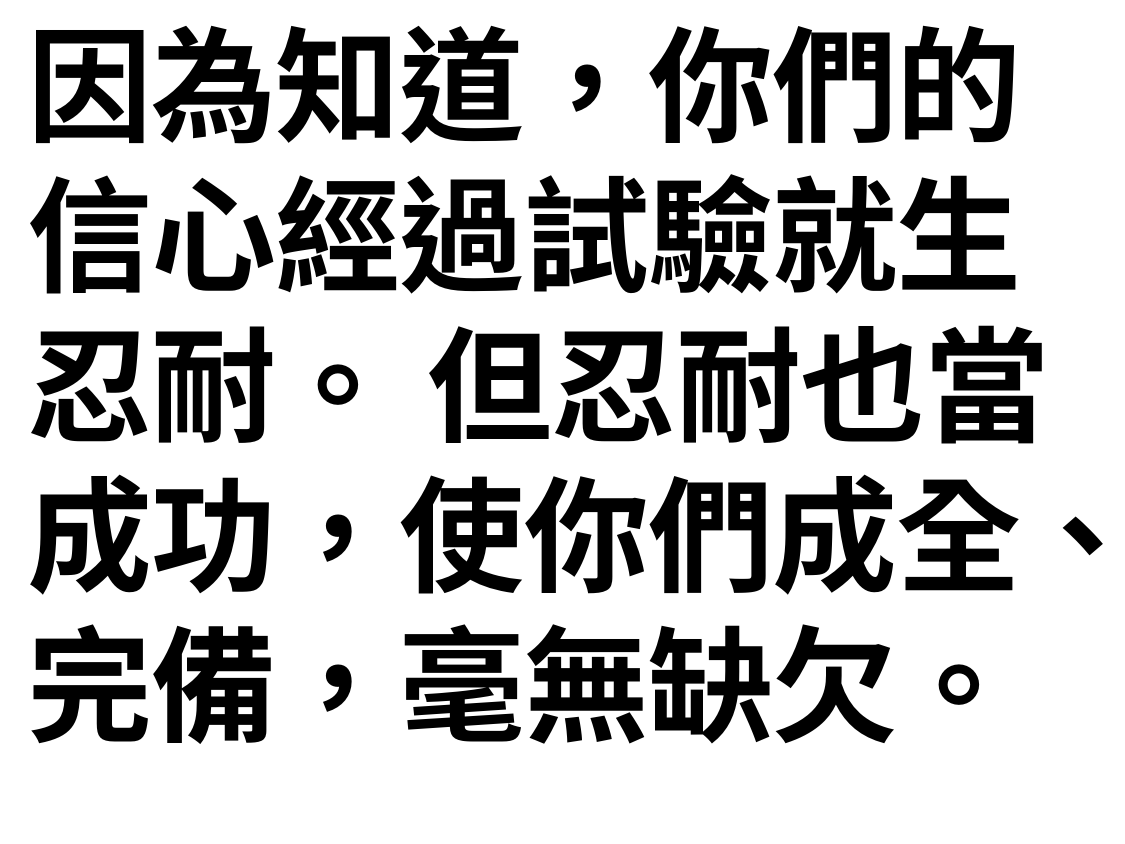

因為知道，你們的信心經過試驗就生忍耐。 但忍耐也當成功，使你們成全、完備，毫無缺欠。